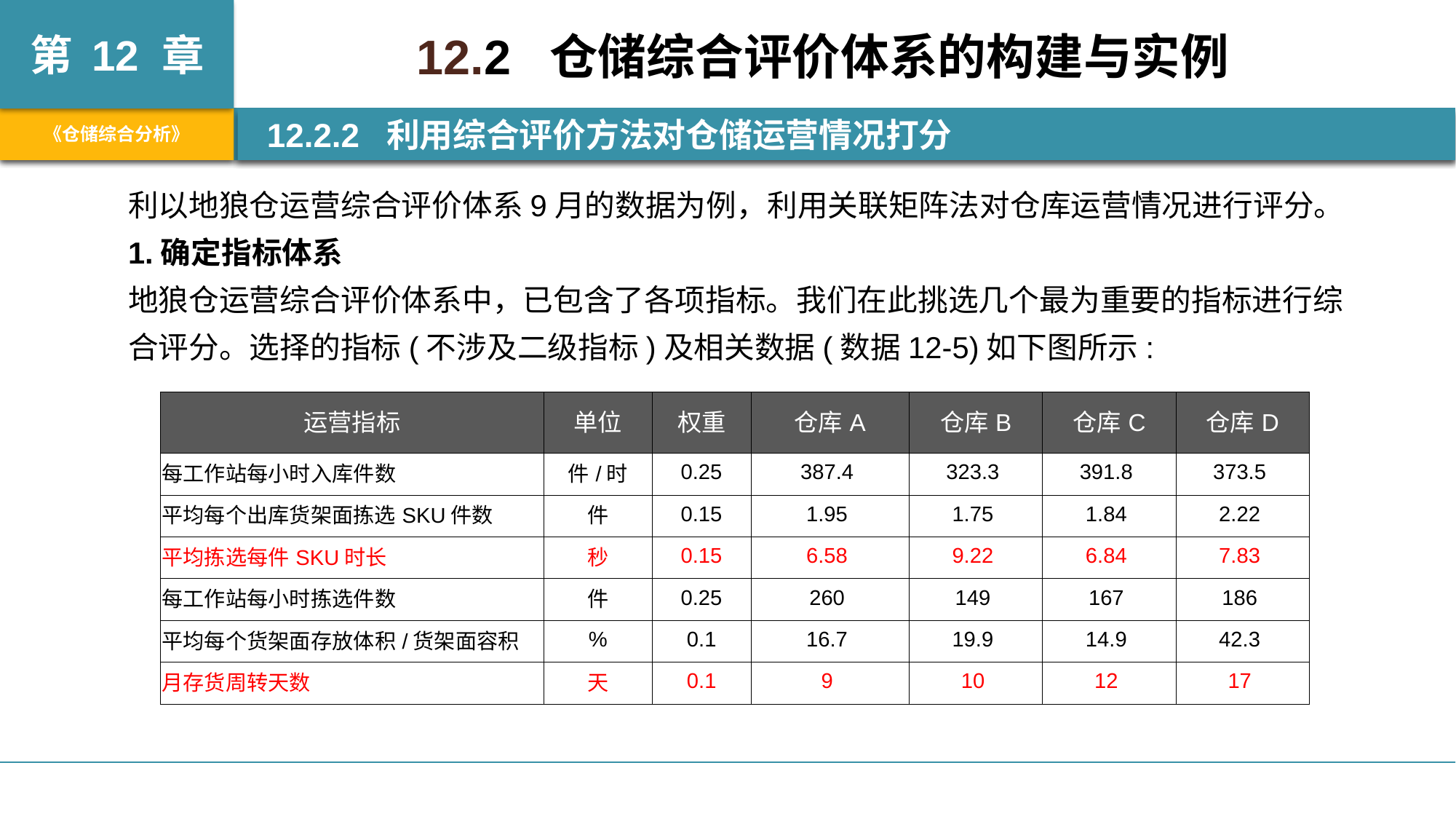

12.2  仓储综合评价体系的构建与实例
  12.2.2  利用综合评价方法对仓储运营情况打分
利以地狼仓运营综合评价体系9月的数据为例，利用关联矩阵法对仓库运营情况进行评分。
1.确定指标体系
地狼仓运营综合评价体系中，已包含了各项指标。我们在此挑选几个最为重要的指标进行综合评分。选择的指标(不涉及二级指标)及相关数据(数据12-5)如下图所示:
| 运营指标 | 单位 | 权重 | 仓库A | 仓库B | 仓库C | 仓库D |
| --- | --- | --- | --- | --- | --- | --- |
| 每工作站每小时入库件数 | 件/时 | 0.25 | 387.4 | 323.3 | 391.8 | 373.5 |
| 平均每个出库货架面拣选SKU件数 | 件 | 0.15 | 1.95 | 1.75 | 1.84 | 2.22 |
| 平均拣选每件SKU时长 | 秒 | 0.15 | 6.58 | 9.22 | 6.84 | 7.83 |
| 每工作站每小时拣选件数 | 件 | 0.25 | 260 | 149 | 167 | 186 |
| 平均每个货架面存放体积/货架面容积 | % | 0.1 | 16.7 | 19.9 | 14.9 | 42.3 |
| 月存货周转天数 | 天 | 0.1 | 9 | 10 | 12 | 17 |